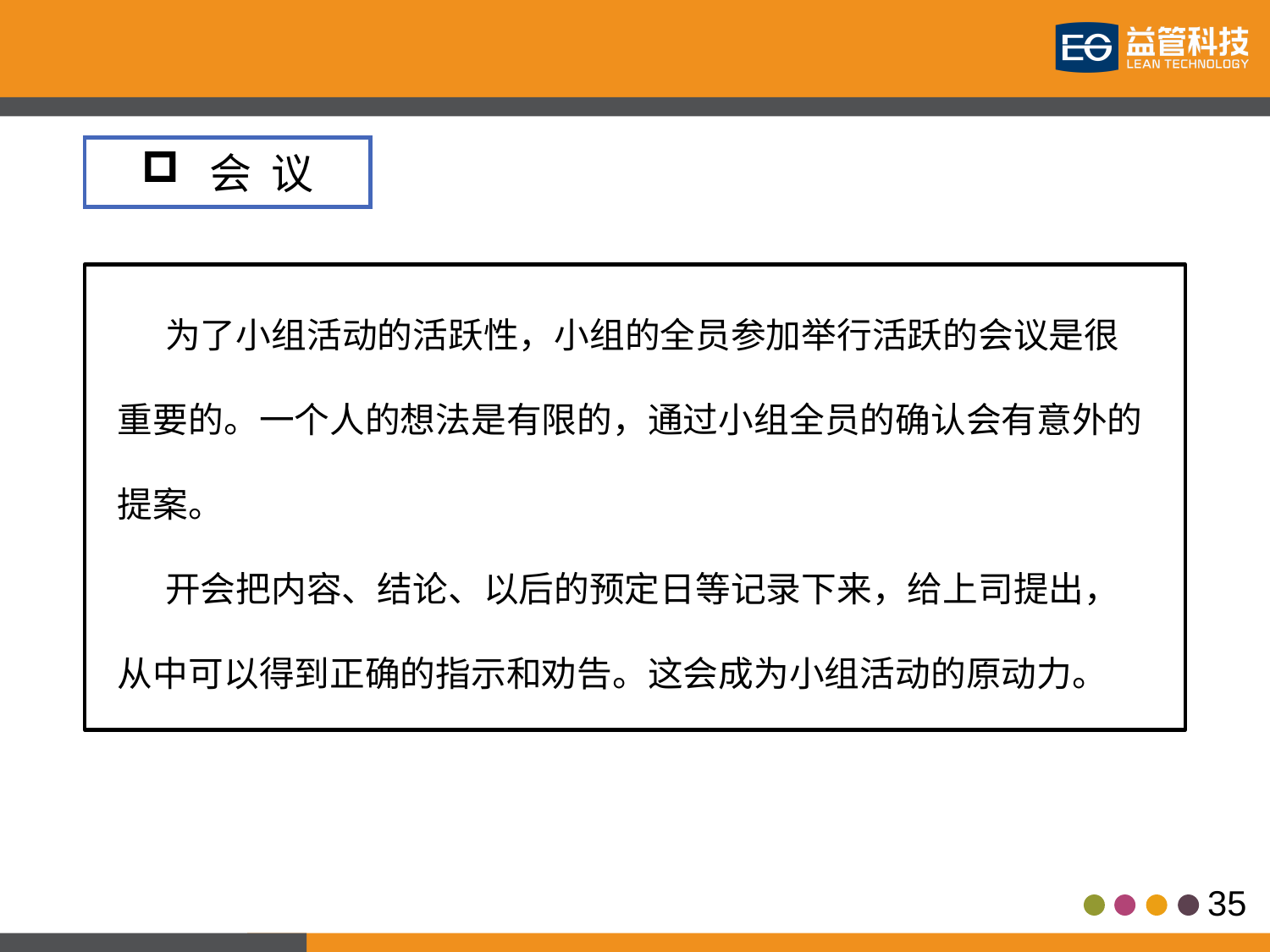

会  议

     为了小组活动的活跃性，小组的全员参加举行活跃的会议是很重要的。一个人的想法是有限的，通过小组全员的确认会有意外的提案。
     开会把内容、结论、以后的预定日等记录下来，给上司提出，从中可以得到正确的指示和劝告。这会成为小组活动的原动力。